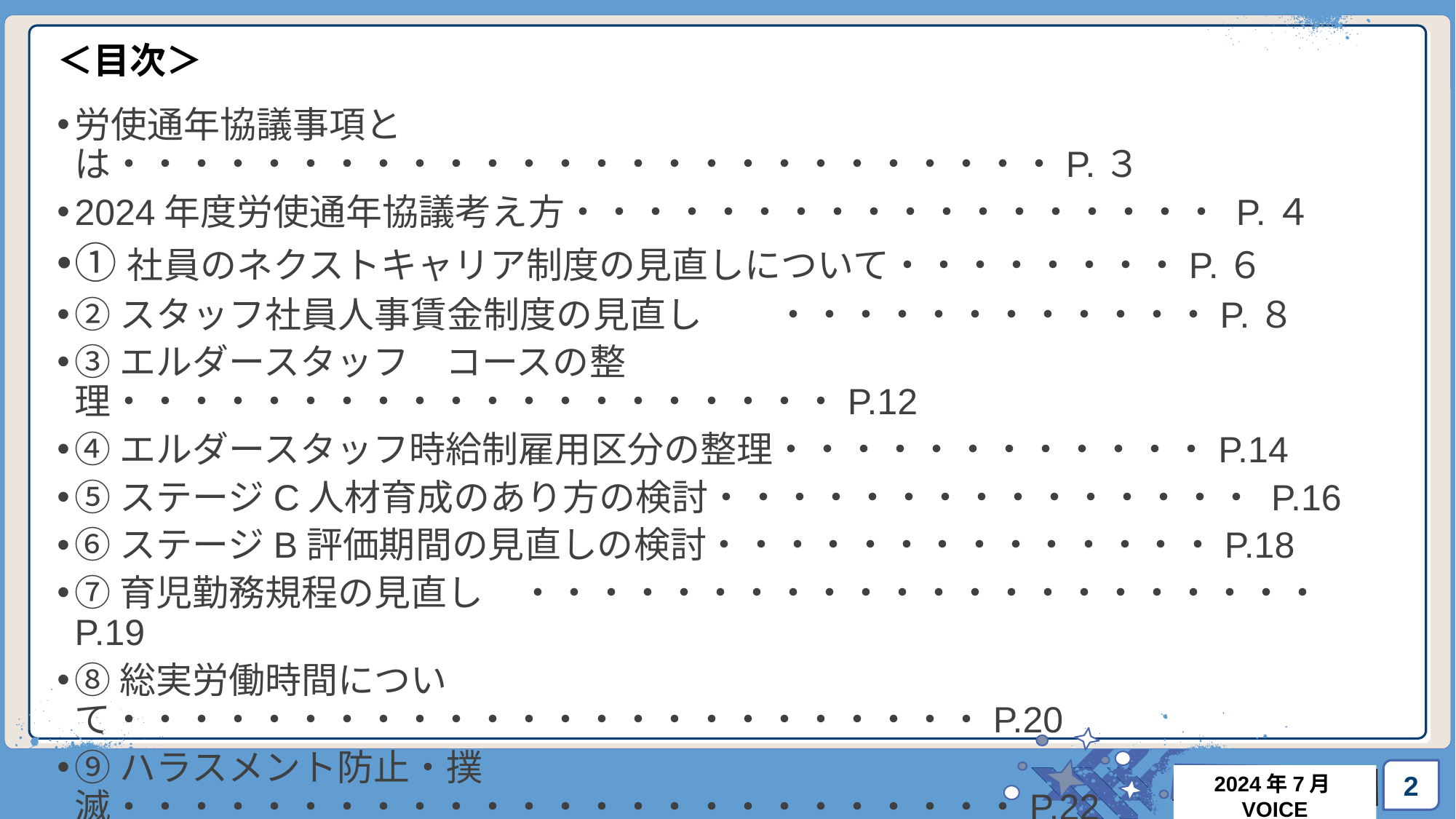

# ＜目次＞
労使通年協議事項とは・・・・・・・・・・・・・・・・・・・・・・・・・・P.３
2024年度労使通年協議考え方・・・・・・・・・・・・・・・・・・ P.４
①社員のネクストキャリア制度の見直しについて・・・・・・・・P.６
②スタッフ社員人事賃金制度の見直し　　・・・・・・・・・・・・P.８
③エルダースタッフ　コースの整理・・・・・・・・・・・・・・・・・・・・P.12
④エルダースタッフ時給制雇用区分の整理・・・・・・・・・・・・P.14
⑤ステージC人材育成のあり方の検討・・・・・・・・・・・・・・・ P.16
⑥ステージB評価期間の見直しの検討・・・・・・・・・・・・・・P.18
⑦育児勤務規程の見直し　・・・・・・・・・・・・・・・・・・・・・・P.19
⑧総実労働時間について・・・・・・・・・・・・・・・・・・・・・・・・P.20
⑨ハラスメント防止・撲滅・・・・・・・・・・・・・・・・・・・・・・・・・P.22
広島三越労使共同宣言　　　　　　　　　　　　　　　　　　(別冊)
2
2024年7月VOICE